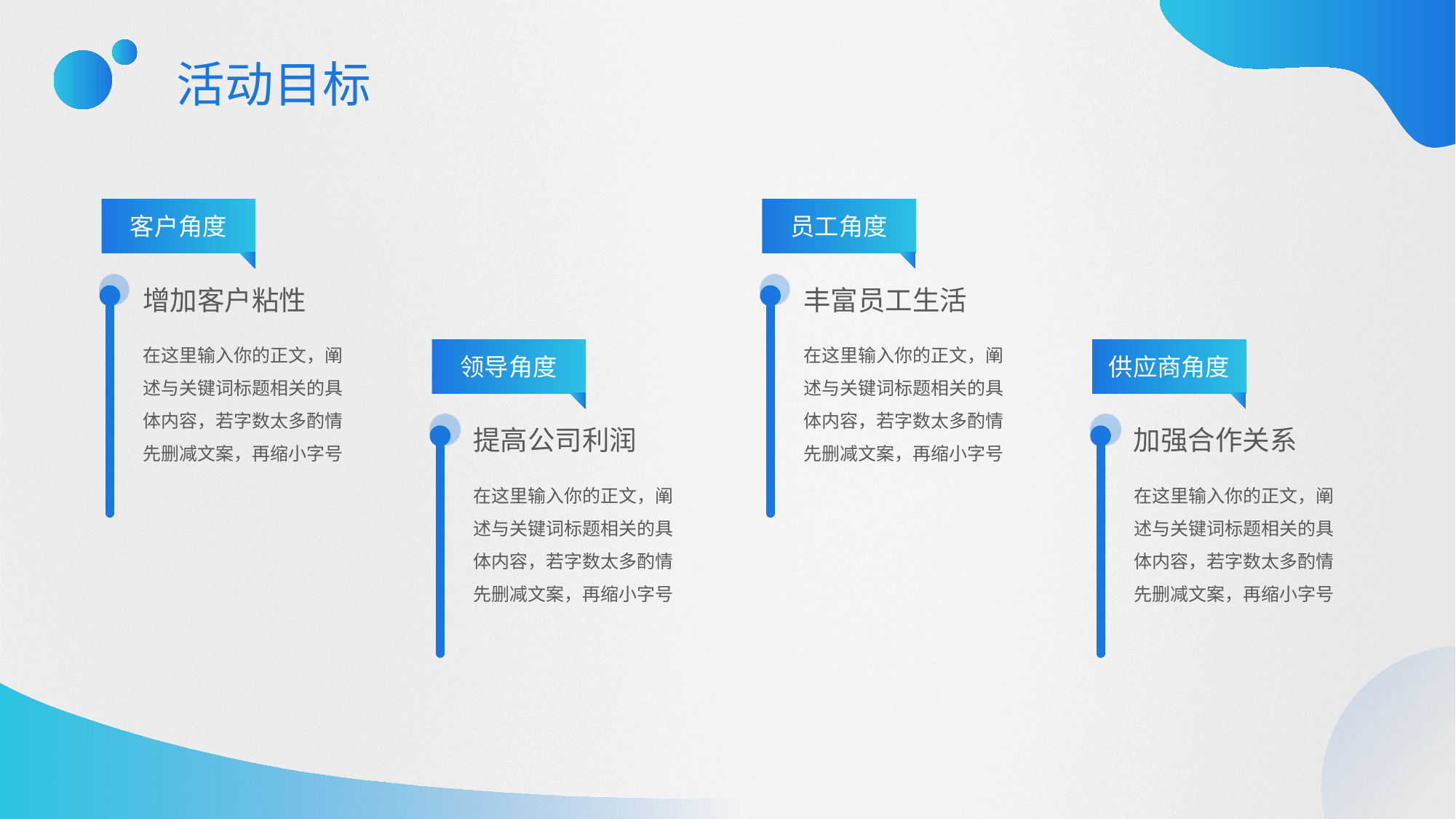

活动目标
客户角度

员工角度

增加客户粘性
丰富员工生活

在这里输入你的正文，阐
述与关键词标题相关的具
体内容，若字数太多酌情
先删减文案，再缩小字号
在这里输入你的正文，阐
述与关键词标题相关的具
体内容，若字数太多酌情
先删减文案，再缩小字号
领导角度

供应商角度

提高公司利润
加强合作关系

在这里输入你的正文，阐
述与关键词标题相关的具
体内容，若字数太多酌情
先删减文案，再缩小字号
在这里输入你的正文，阐
述与关键词标题相关的具
体内容，若字数太多酌情
先删减文案，再缩小字号